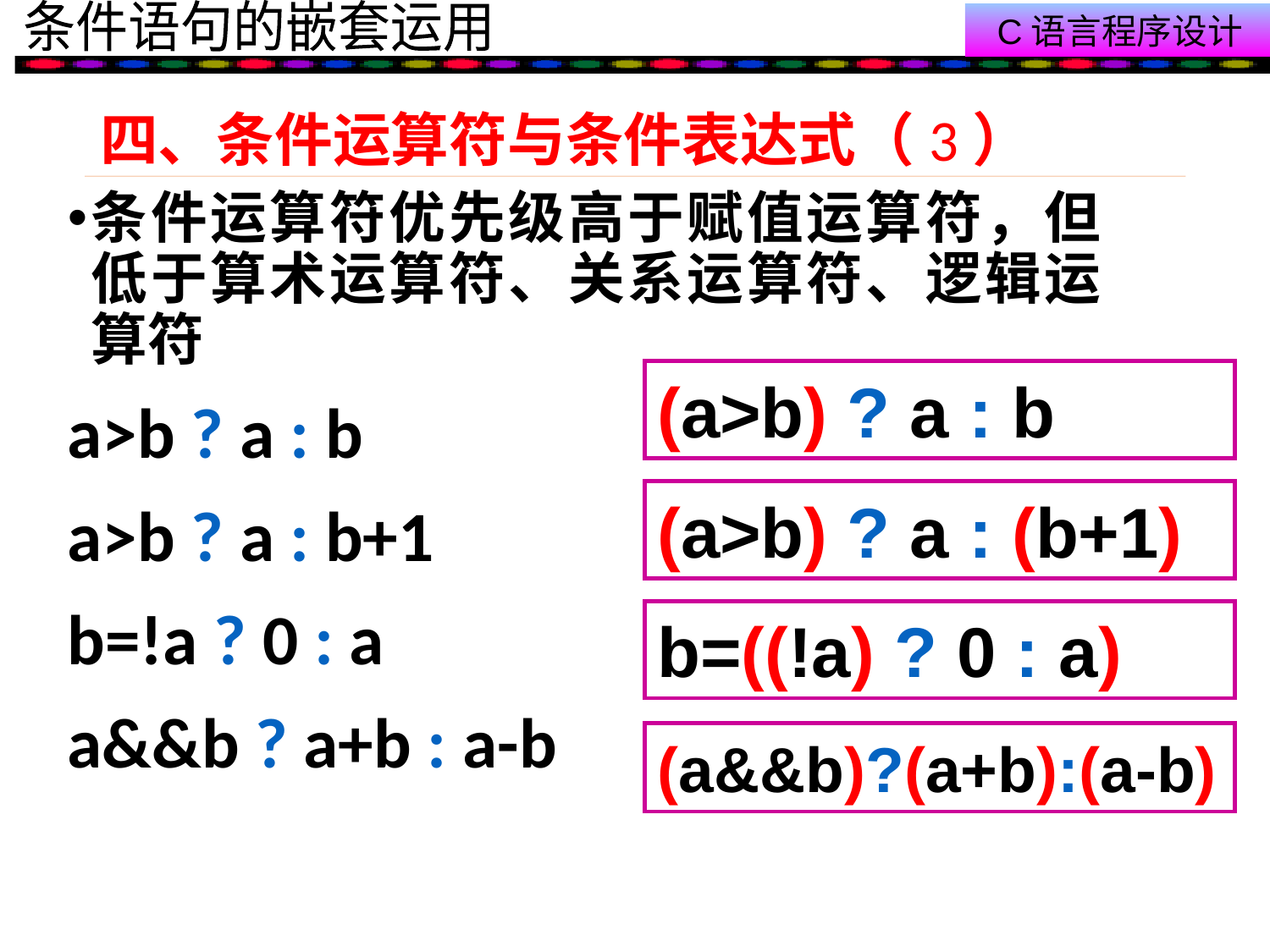

# 四、条件运算符与条件表达式（3）
条件运算符优先级高于赋值运算符，但低于算术运算符、关系运算符、逻辑运算符
a>b ? a : b
a>b ? a : b+1
b=!a ? 0 : a
a&&b ? a+b : a-b
(a>b) ? a : b

(a>b) ? a : (b+1)
b=((!a) ? 0 : a)
(a&&b)?(a+b):(a-b)